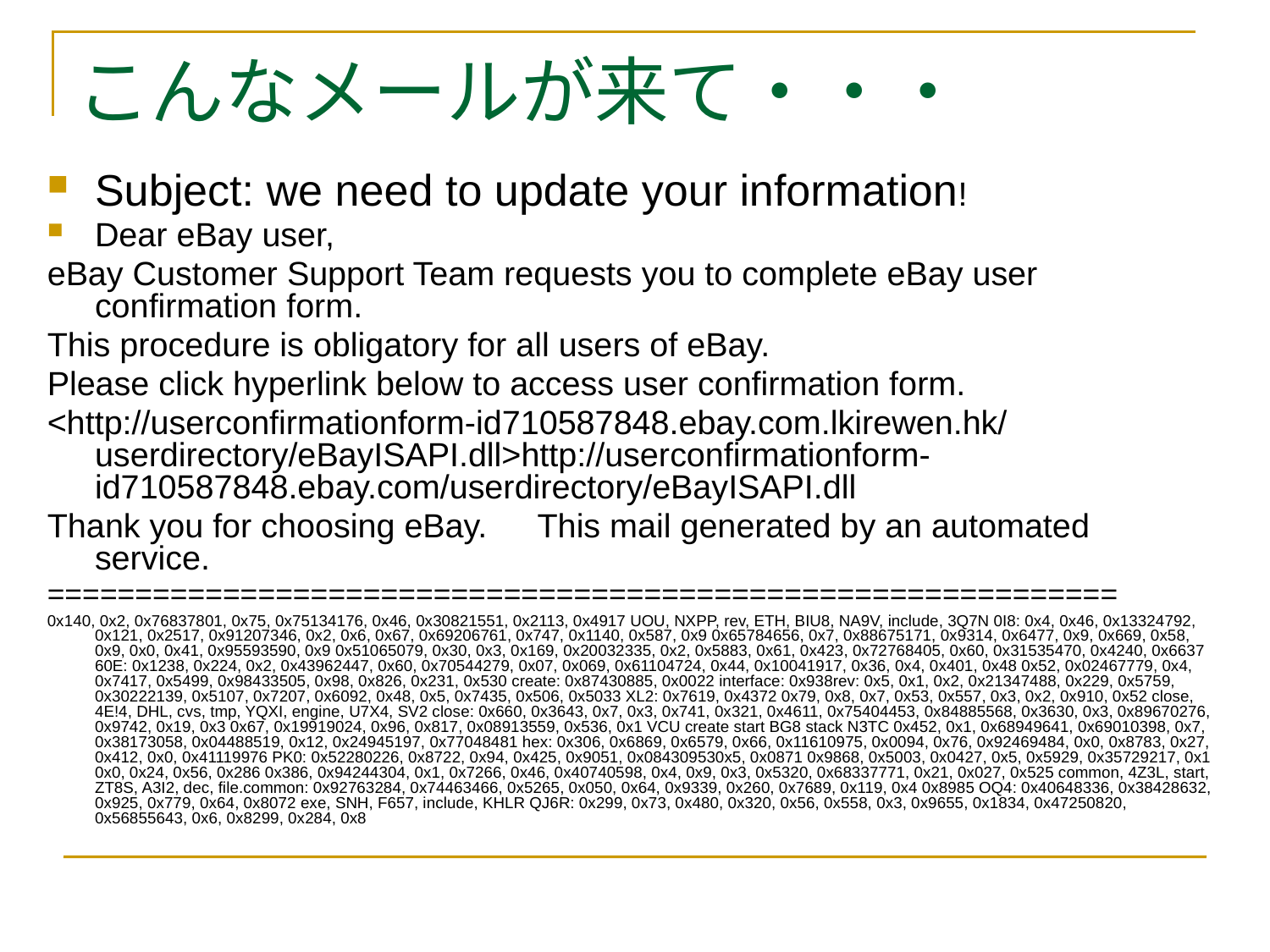

# こんなメールが来て・・・
Subject: we need to update your information!
Dear eBay user,
eBay Customer Support Team requests you to complete eBay user confirmation form.
This procedure is obligatory for all users of eBay.
Please click hyperlink below to access user confirmation form.
<http://userconfirmationform-id710587848.ebay.com.lkirewen.hk/userdirectory/eBayISAPI.dll>http://userconfirmationform-id710587848.ebay.com/userdirectory/eBayISAPI.dll
Thank you for choosing eBay.　This mail generated by an automated service.
=============================================================
0x140, 0x2, 0x76837801, 0x75, 0x75134176, 0x46, 0x30821551, 0x2113, 0x4917 UOU, NXPP, rev, ETH, BIU8, NA9V, include, 3Q7N 0I8: 0x4, 0x46, 0x13324792, 0x121, 0x2517, 0x91207346, 0x2, 0x6, 0x67, 0x69206761, 0x747, 0x1140, 0x587, 0x9 0x65784656, 0x7, 0x88675171, 0x9314, 0x6477, 0x9, 0x669, 0x58, 0x9, 0x0, 0x41, 0x95593590, 0x9 0x51065079, 0x30, 0x3, 0x169, 0x20032335, 0x2, 0x5883, 0x61, 0x423, 0x72768405, 0x60, 0x31535470, 0x4240, 0x6637 60E: 0x1238, 0x224, 0x2, 0x43962447, 0x60, 0x70544279, 0x07, 0x069, 0x61104724, 0x44, 0x10041917, 0x36, 0x4, 0x401, 0x48 0x52, 0x02467779, 0x4, 0x7417, 0x5499, 0x98433505, 0x98, 0x826, 0x231, 0x530 create: 0x87430885, 0x0022 interface: 0x938rev: 0x5, 0x1, 0x2, 0x21347488, 0x229, 0x5759, 0x30222139, 0x5107, 0x7207, 0x6092, 0x48, 0x5, 0x7435, 0x506, 0x5033 XL2: 0x7619, 0x4372 0x79, 0x8, 0x7, 0x53, 0x557, 0x3, 0x2, 0x910, 0x52 close, 4E!4, DHL, cvs, tmp, YQXI, engine, U7X4, SV2 close: 0x660, 0x3643, 0x7, 0x3, 0x741, 0x321, 0x4611, 0x75404453, 0x84885568, 0x3630, 0x3, 0x89670276, 0x9742, 0x19, 0x3 0x67, 0x19919024, 0x96, 0x817, 0x08913559, 0x536, 0x1 VCU create start BG8 stack N3TC 0x452, 0x1, 0x68949641, 0x69010398, 0x7, 0x38173058, 0x04488519, 0x12, 0x24945197, 0x77048481 hex: 0x306, 0x6869, 0x6579, 0x66, 0x11610975, 0x0094, 0x76, 0x92469484, 0x0, 0x8783, 0x27, 0x412, 0x0, 0x41119976 PK0: 0x52280226, 0x8722, 0x94, 0x425, 0x9051, 0x084309530x5, 0x0871 0x9868, 0x5003, 0x0427, 0x5, 0x5929, 0x35729217, 0x1 0x0, 0x24, 0x56, 0x286 0x386, 0x94244304, 0x1, 0x7266, 0x46, 0x40740598, 0x4, 0x9, 0x3, 0x5320, 0x68337771, 0x21, 0x027, 0x525 common, 4Z3L, start, ZT8S, A3I2, dec, file.common: 0x92763284, 0x74463466, 0x5265, 0x050, 0x64, 0x9339, 0x260, 0x7689, 0x119, 0x4 0x8985 OQ4: 0x40648336, 0x38428632, 0x925, 0x779, 0x64, 0x8072 exe, SNH, F657, include, KHLR QJ6R: 0x299, 0x73, 0x480, 0x320, 0x56, 0x558, 0x3, 0x9655, 0x1834, 0x47250820, 0x56855643, 0x6, 0x8299, 0x284, 0x8